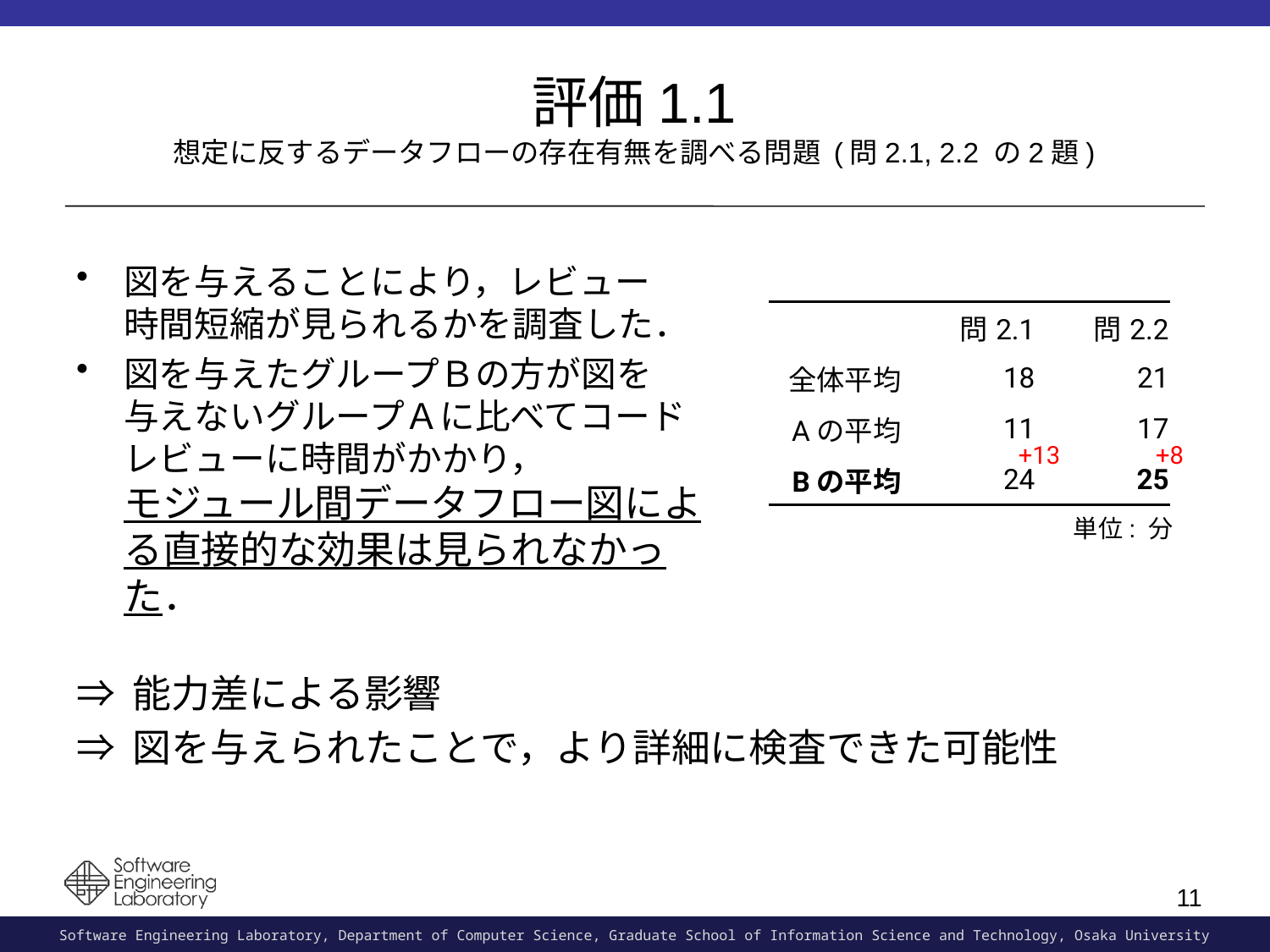

# 評価1.1 想定に反するデータフローの存在有無を調べる問題 (問2.1, 2.2 の2題)
図を与えることにより，レビュー
時間短縮が見られるかを調査した．
図を与えたグループＢの方が図を
与えないグループＡに比べてコードレビューに時間がかかり，
モジュール間データフロー図による直接的な効果は見られなかった．
|  | 問2.1 | 問2.2 |
| --- | --- | --- |
| 全体平均 | 18 | 21 |
| Aの平均 | 11 | 17 |
| Bの平均 | 24 | 25 |
+13
+8
単位: 分
⇒ 能力差による影響
⇒ 図を与えられたことで，より詳細に検査できた可能性
11